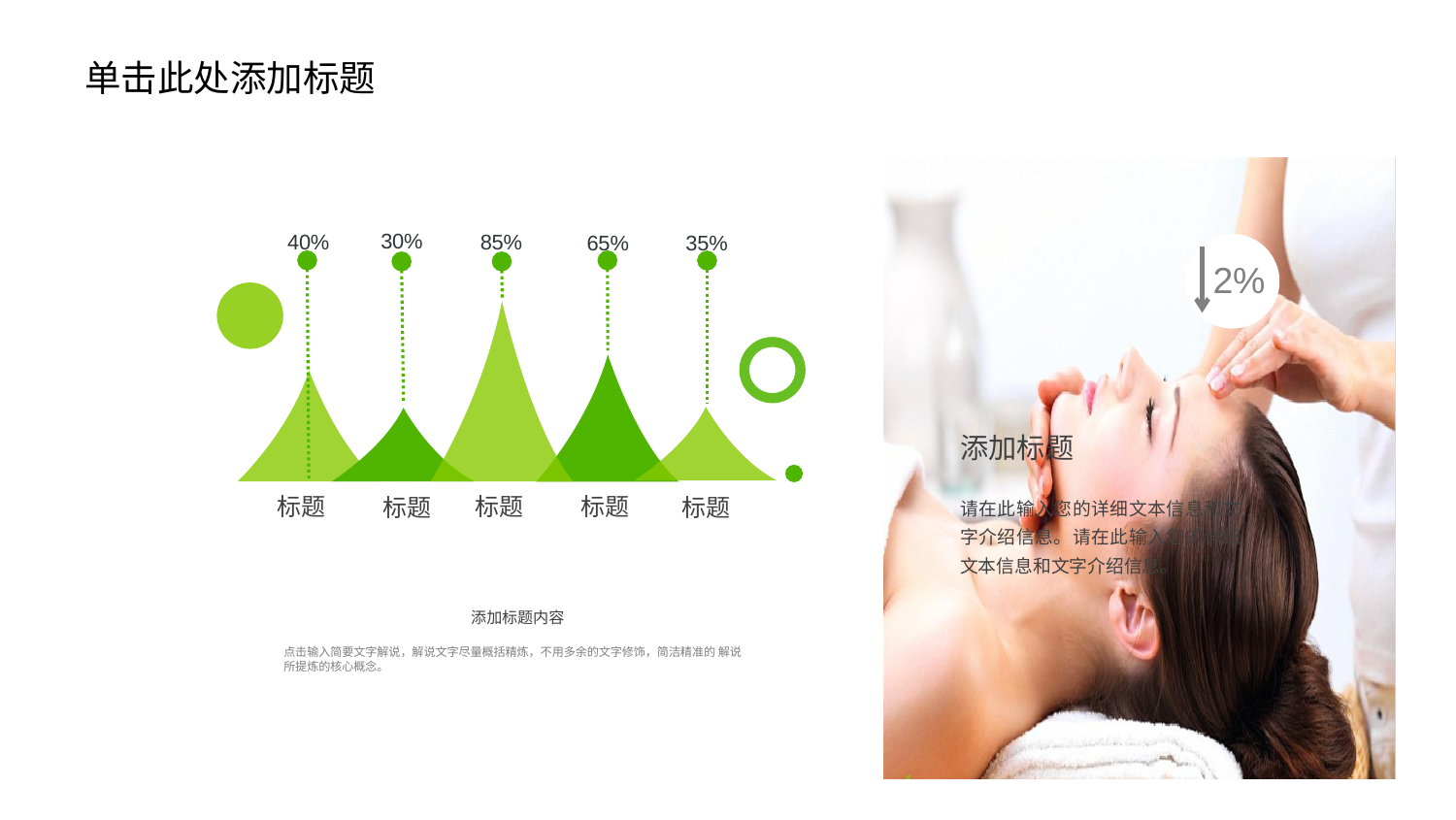

30%

85%

40%

65%
35%

2%
未来计划

添加标题
标题
请在此输入您的详细文本信息和文字介绍信息。请在此输入您的详细文本信息和文字介绍信息。

标题
标题
标题
标题

添加标题内容

点击输入简要文字解说，解说文字尽量概括精炼，不用多余的文字修饰，简洁精准的 解说所提炼的核心概念。